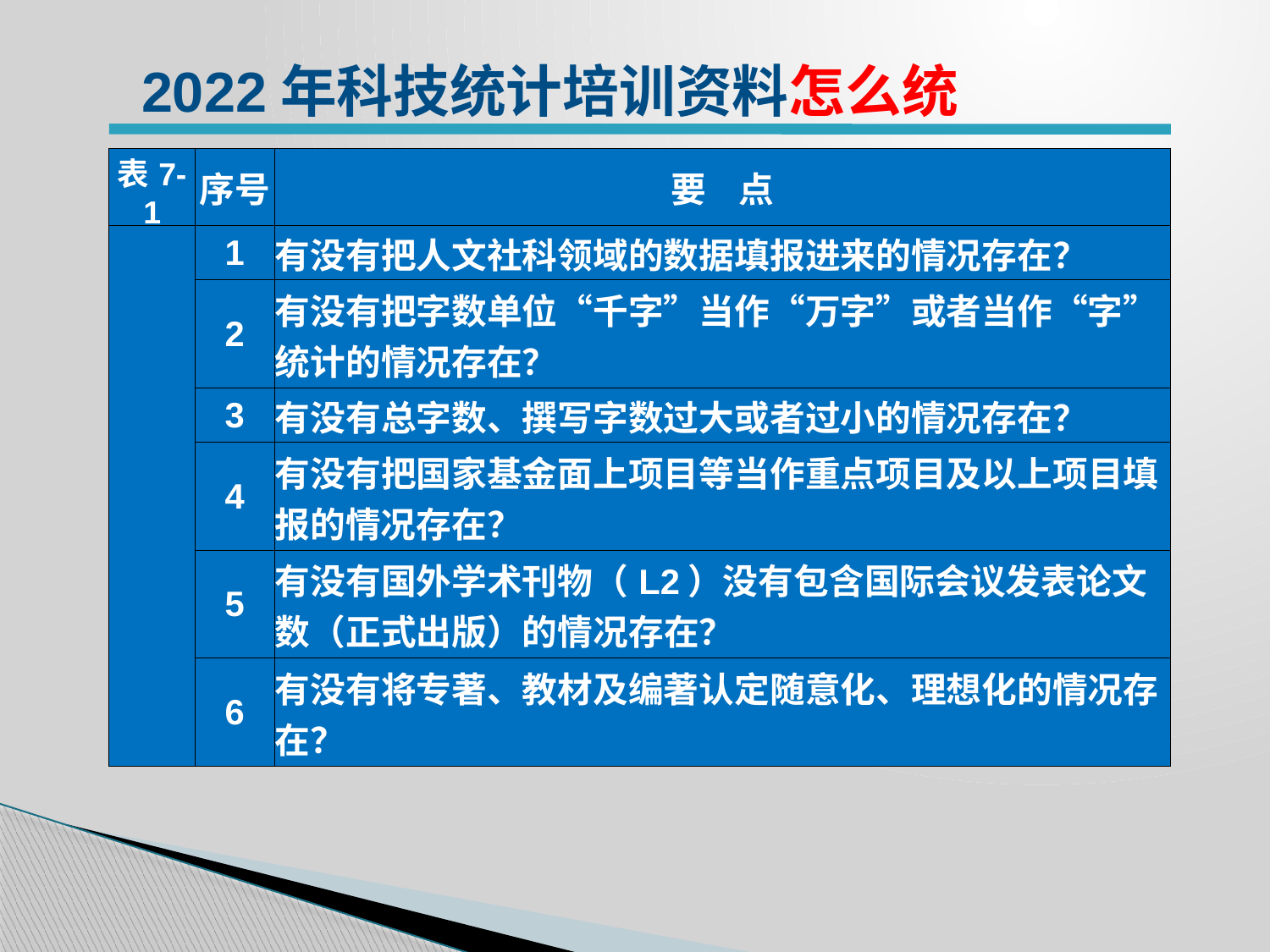

2022年科技统计培训资料怎么统
| 表7-1 | 序号 | 要 点 |
| --- | --- | --- |
|  | 1 | 有没有把人文社科领域的数据填报进来的情况存在？ |
|  | 2 | 有没有把字数单位“千字”当作“万字”或者当作“字”统计的情况存在？ |
|  | 3 | 有没有总字数、撰写字数过大或者过小的情况存在？ |
|  | 4 | 有没有把国家基金面上项目等当作重点项目及以上项目填报的情况存在？ |
|  | 5 | 有没有国外学术刊物（L2）没有包含国际会议发表论文数（正式出版）的情况存在？ |
|  | 6 | 有没有将专著、教材及编著认定随意化、理想化的情况存在？ |